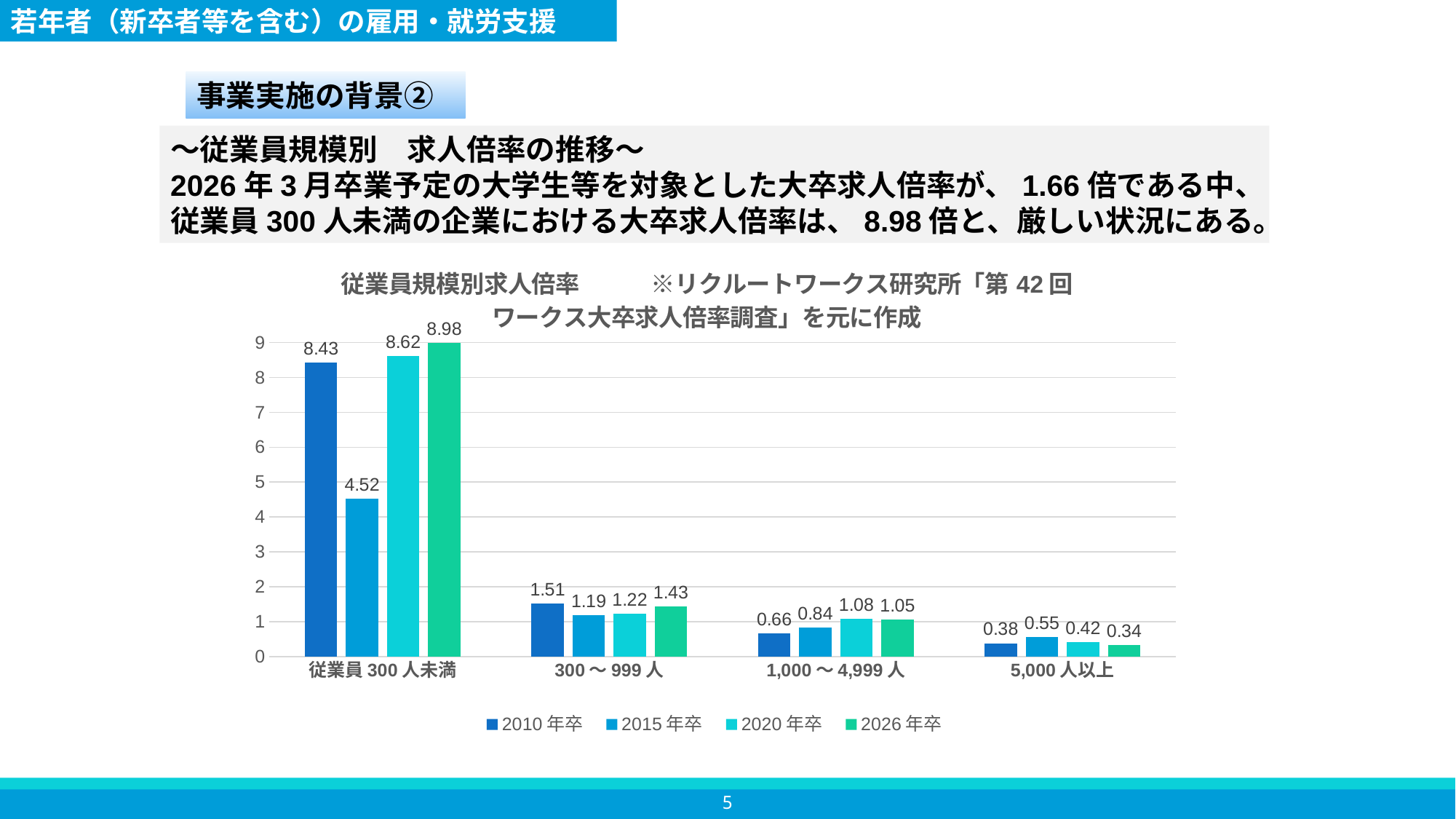

若年者（新卒者等を含む）の雇用・就労支援
事業実施の背景②
～従業員規模別　求人倍率の推移～
2026年3月卒業予定の大学生等を対象とした大卒求人倍率が、1.66倍である中、
従業員300人未満の企業における大卒求人倍率は、8.98倍と、厳しい状況にある。

### Chart: 従業員規模別求人倍率　　　※リクルートワークス研究所「第42回ワークス大卒求人倍率調査」を元に作成

| Category | 2010年卒 | 2015年卒 | 2020年卒 | 2026年卒 |
|---|---|---|---|---|
| 従業員300人未満 | 8.43 | 4.52 | 8.62 | 8.98 |
| 300～999人 | 1.51 | 1.19 | 1.22 | 1.43 |
| 1,000～4,999人 | 0.66 | 0.84 | 1.08 | 1.05 |
| 5,000人以上 | 0.38 | 0.55 | 0.42 | 0.34 |
5